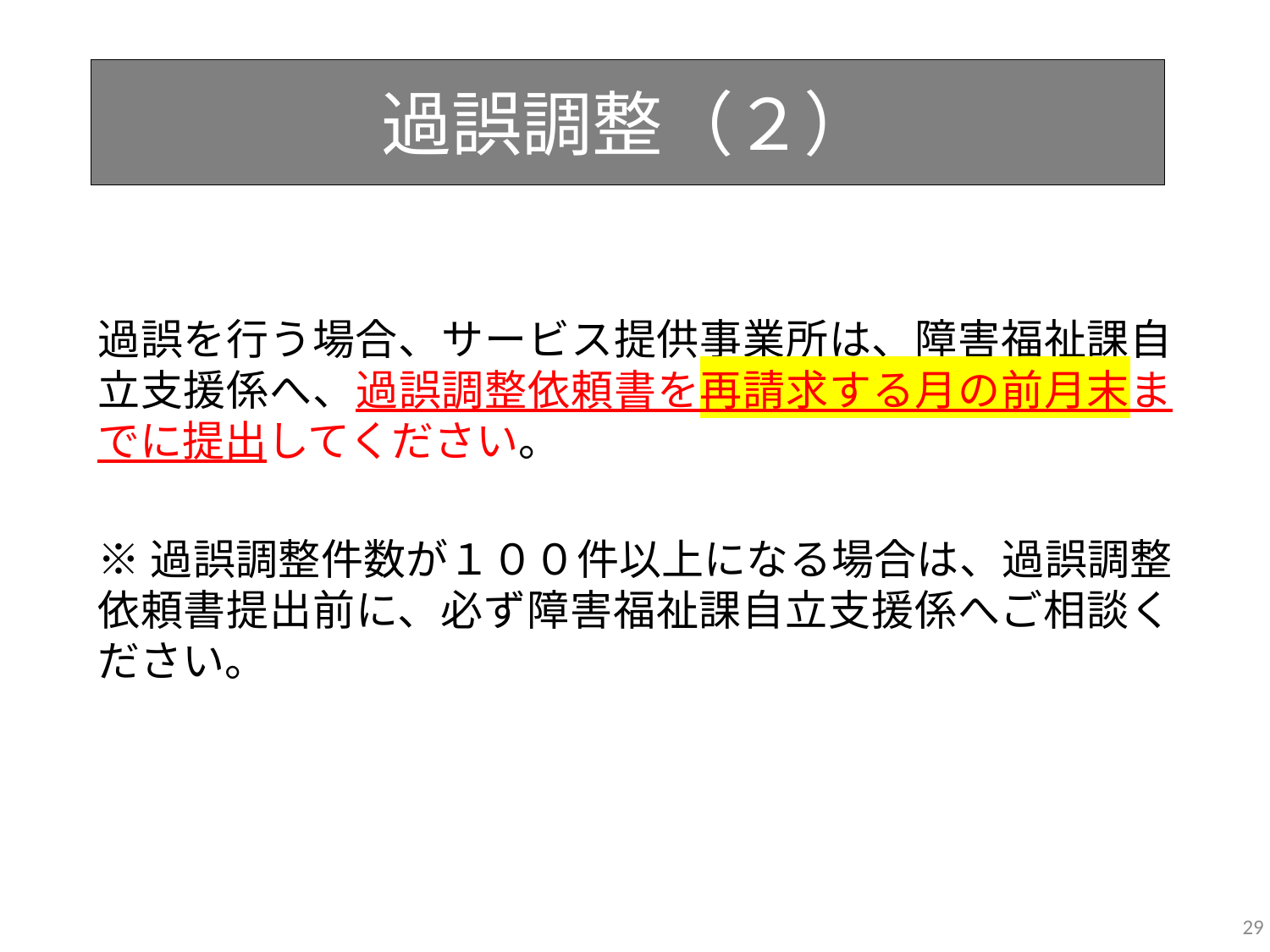

過誤調整（２）
過誤を行う場合、サービス提供事業所は、障害福祉課自立支援係へ、過誤調整依頼書を再請求する月の前月末までに提出してください。

※過誤調整件数が１００件以上になる場合は、過誤調整依頼書提出前に、必ず障害福祉課自立支援係へご相談ください。
29